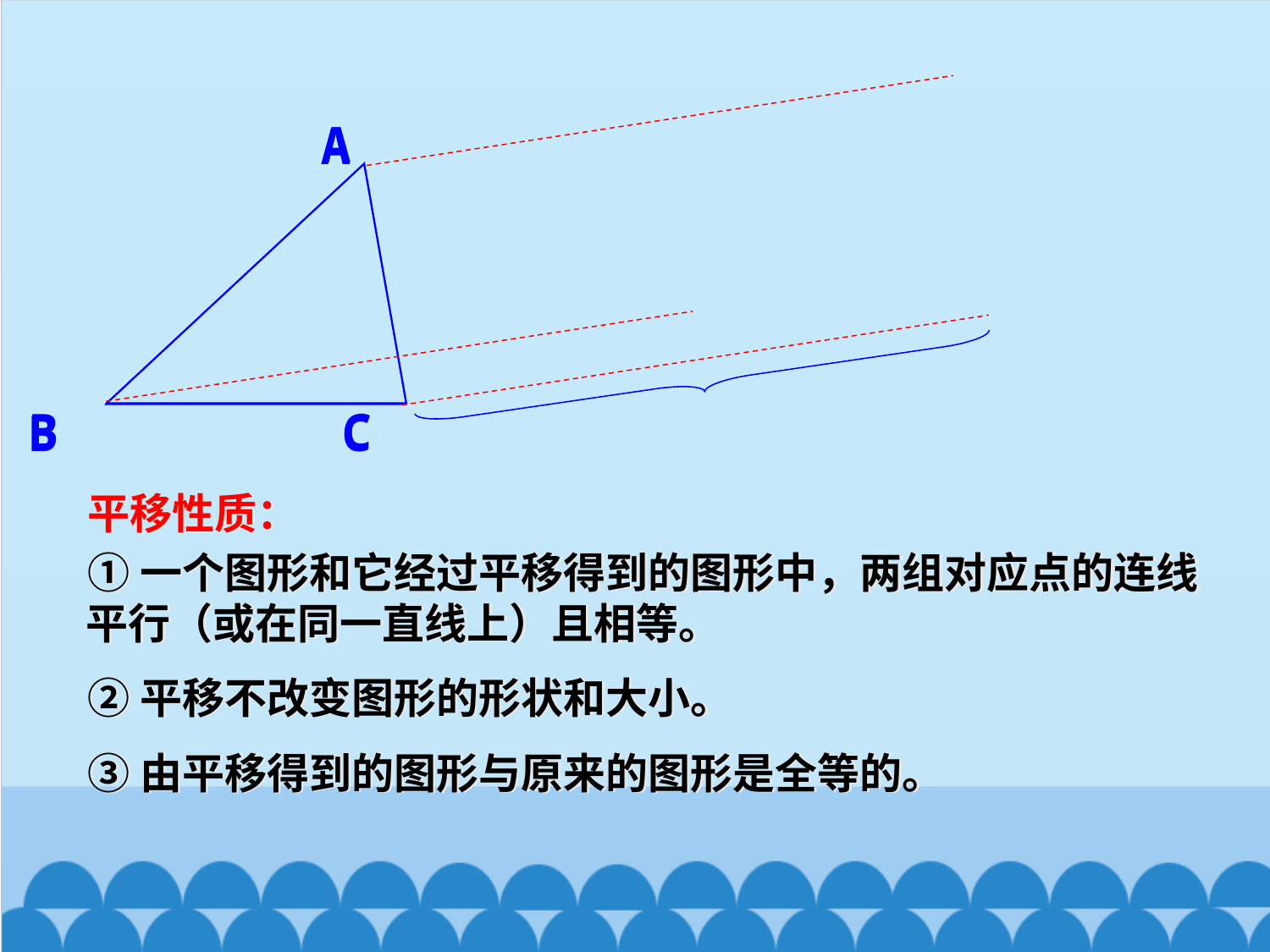

A

B
C
A

B
C

平移性质：
①一个图形和它经过平移得到的图形中，两组对应点的连线平行（或在同一直线上）且相等。
②平移不改变图形的形状和大小。
③由平移得到的图形与原来的图形是全等的。